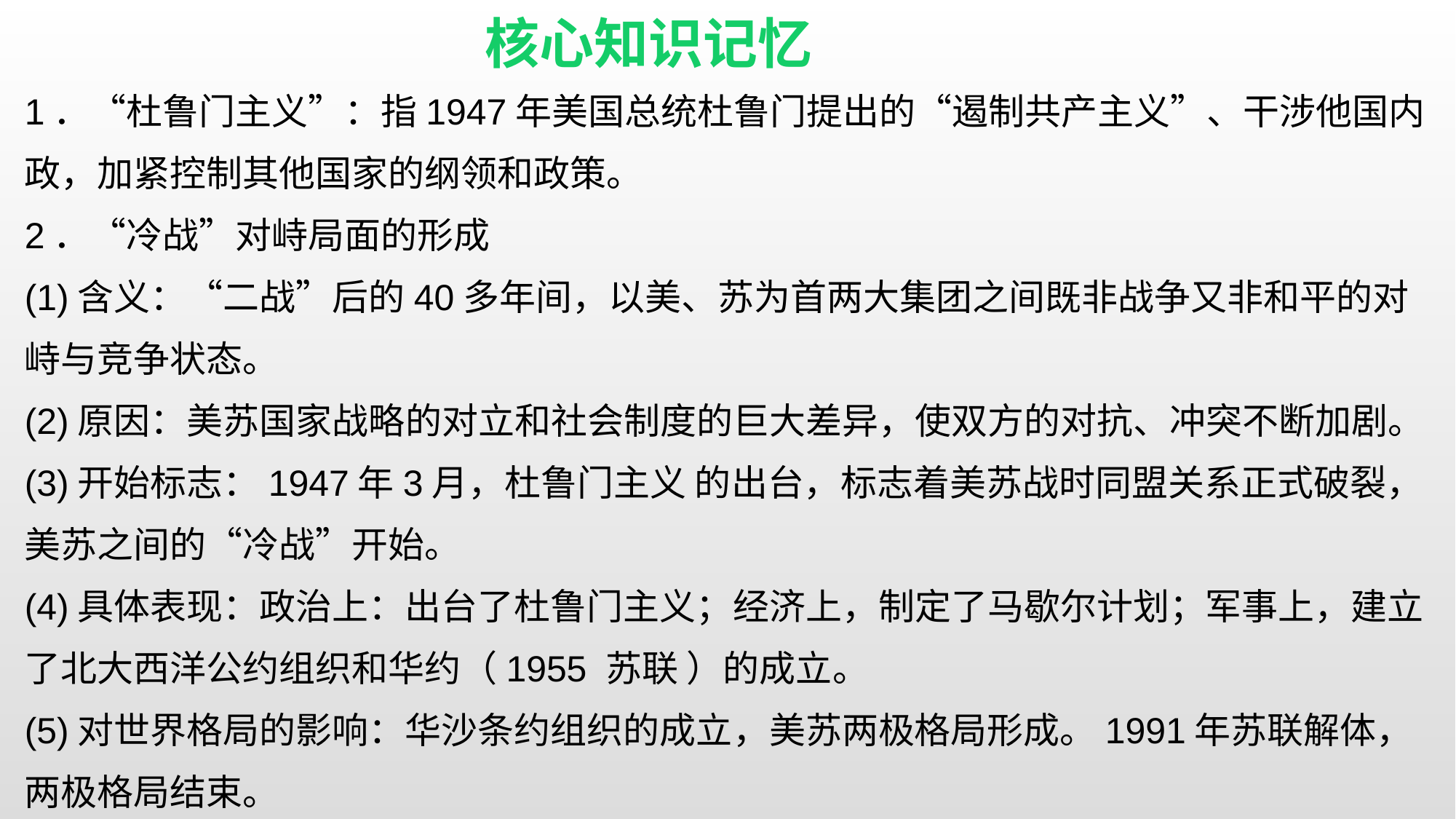

核心知识记忆
1．“杜鲁门主义”：指1947年美国总统杜鲁门提出的“遏制共产主义”、干涉他国内政，加紧控制其他国家的纲领和政策。
2．“冷战”对峙局面的形成
(1)含义：“二战”后的40多年间，以美、苏为首两大集团之间既非战争又非和平的对峙与竞争状态。
(2)原因：美苏国家战略的对立和社会制度的巨大差异，使双方的对抗、冲突不断加剧。
(3)开始标志：1947年3月，杜鲁门主义 的出台，标志着美苏战时同盟关系正式破裂，美苏之间的“冷战”开始。
(4)具体表现：政治上：出台了杜鲁门主义；经济上，制定了马歇尔计划；军事上，建立了北大西洋公约组织和华约（1955 苏联 ）的成立。
(5)对世界格局的影响：华沙条约组织的成立，美苏两极格局形成。1991年苏联解体，两极格局结束。